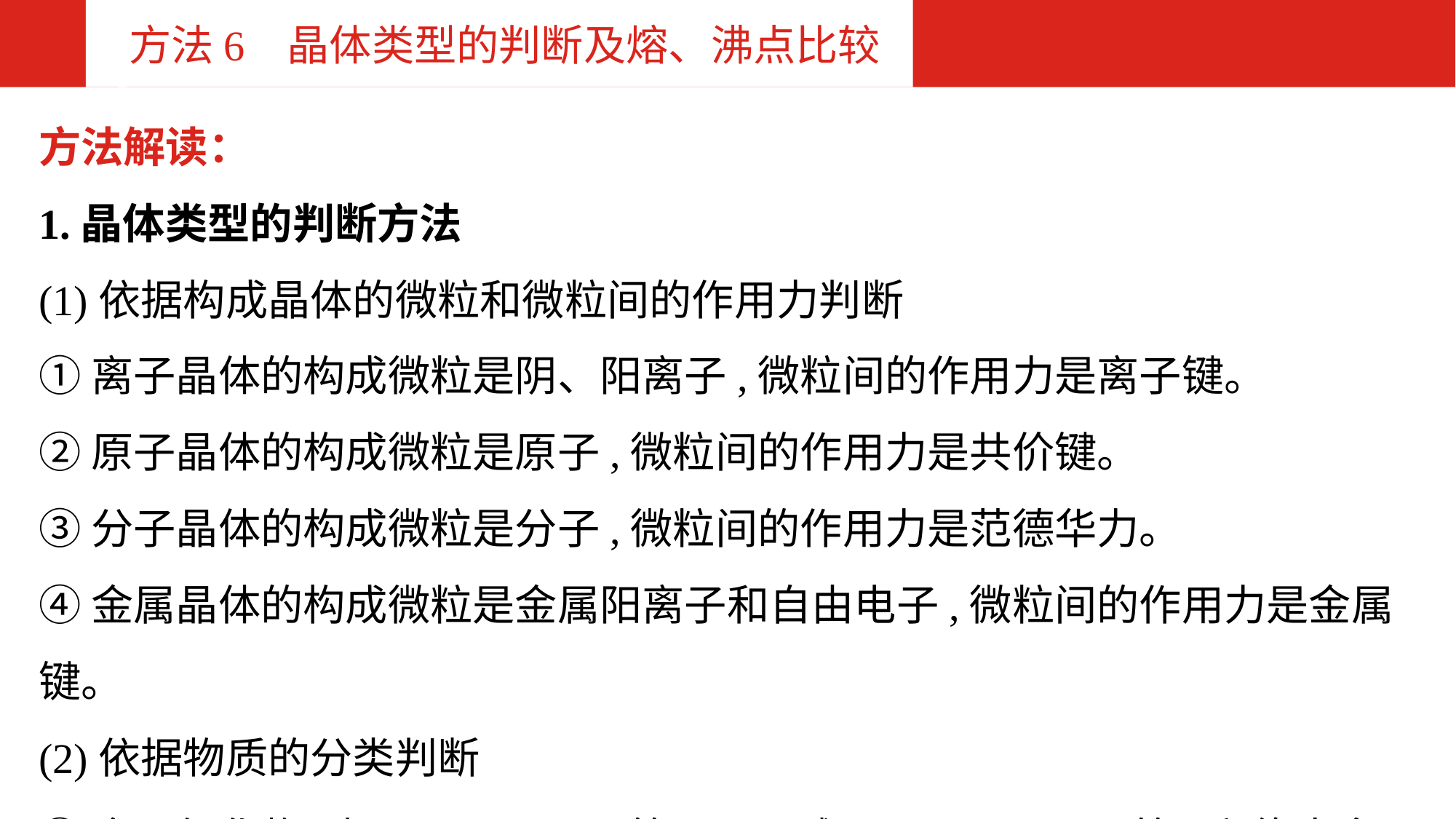

方法6   晶体类型的判断及熔、沸点比较

方法解读：
1.晶体类型的判断方法
(1)依据构成晶体的微粒和微粒间的作用力判断
①离子晶体的构成微粒是阴、阳离子,微粒间的作用力是离子键。
②原子晶体的构成微粒是原子,微粒间的作用力是共价键。
③分子晶体的构成微粒是分子,微粒间的作用力是范德华力。
④金属晶体的构成微粒是金属阳离子和自由电子,微粒间的作用力是金属键。
(2)依据物质的分类判断
①金属氧化物(如K2O、Na2O等)、强碱(NaOH、KOH等)和绝大多数的盐是